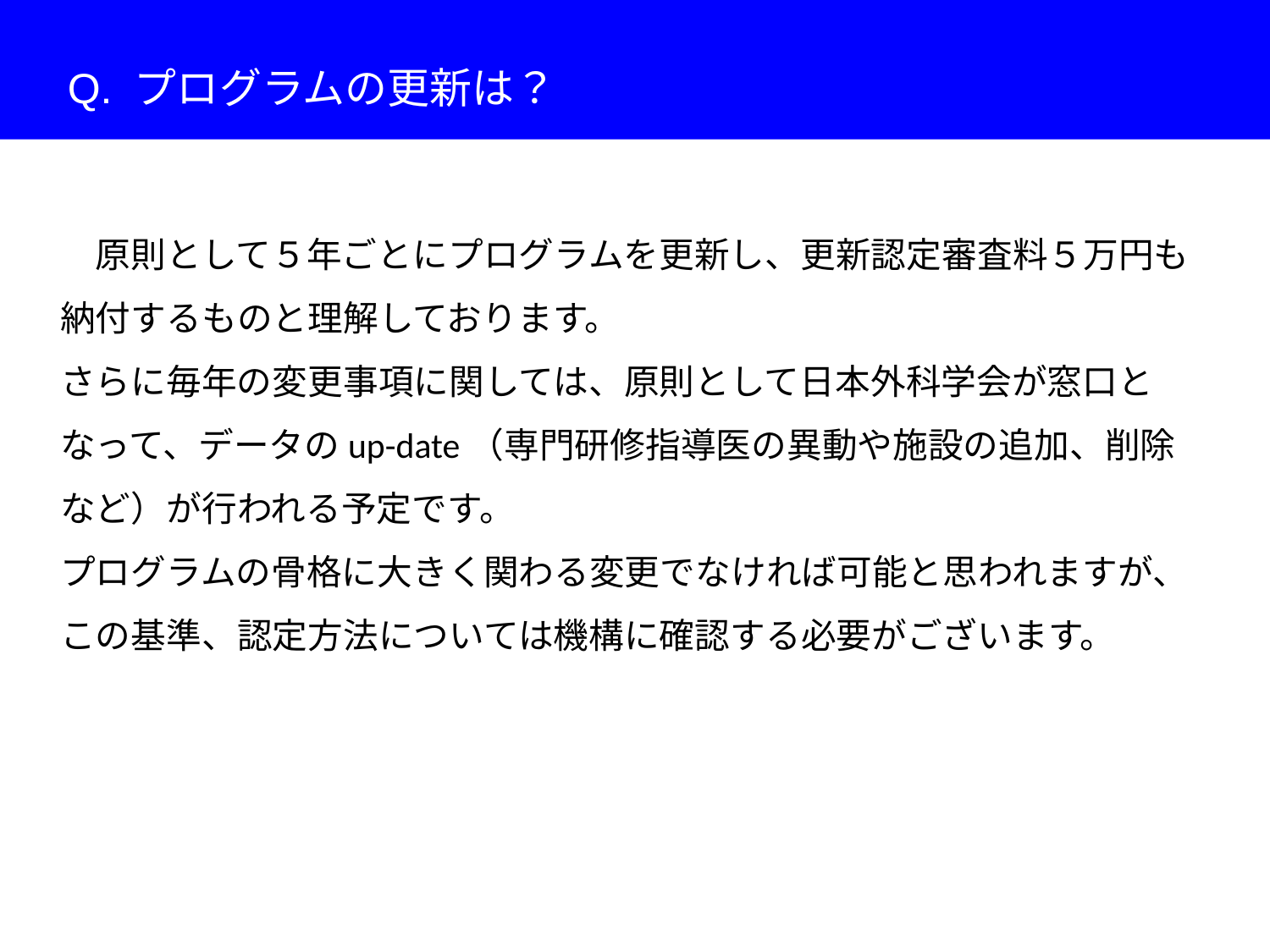

Q. プログラムの更新は？
　原則として５年ごとにプログラムを更新し、更新認定審査料５万円も納付するものと理解しております。
さらに毎年の変更事項に関しては、原則として日本外科学会が窓口となって、データのup-date（専門研修指導医の異動や施設の追加、削除など）が行われる予定です。
プログラムの骨格に大きく関わる変更でなければ可能と思われますが、この基準、認定方法については機構に確認する必要がございます。